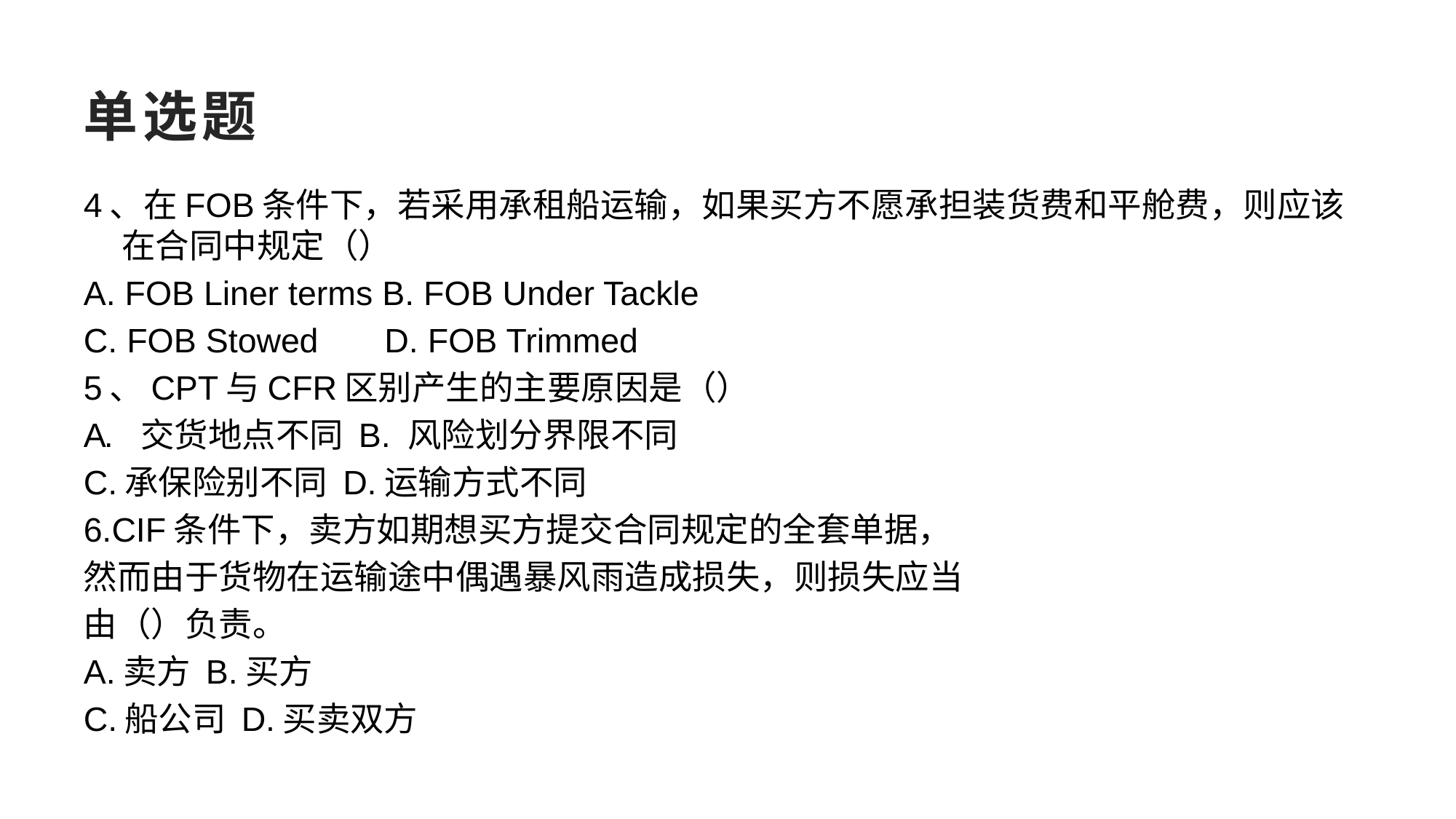

# 单选题
4、在FOB条件下，若采用承租船运输，如果买方不愿承担装货费和平舱费，则应该在合同中规定（）
A. FOB Liner terms B. FOB Under Tackle
C. FOB Stowed       D. FOB Trimmed
5、CPT与CFR区别产生的主要原因是（）
交货地点不同 B. 风险划分界限不同
C.承保险别不同 D.运输方式不同
6.CIF条件下，卖方如期想买方提交合同规定的全套单据，
然而由于货物在运输途中偶遇暴风雨造成损失，则损失应当
由（）负责。
A.卖方 B.买方
C.船公司 D.买卖双方